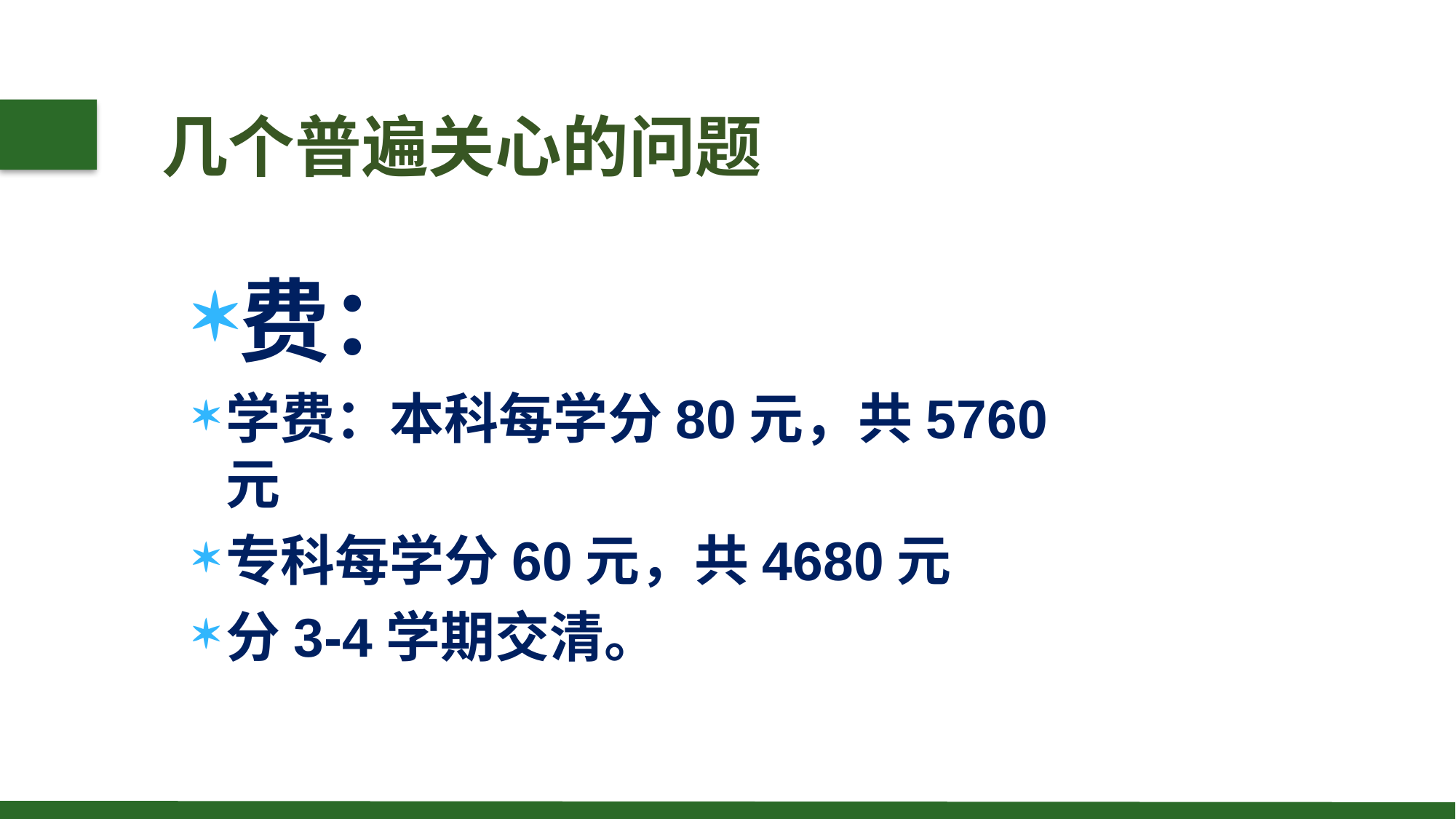

几个普遍关心的问题
01

费：
学费：本科每学分80元，共5760元
专科每学分60元，共4680元
分3-4学期交清。